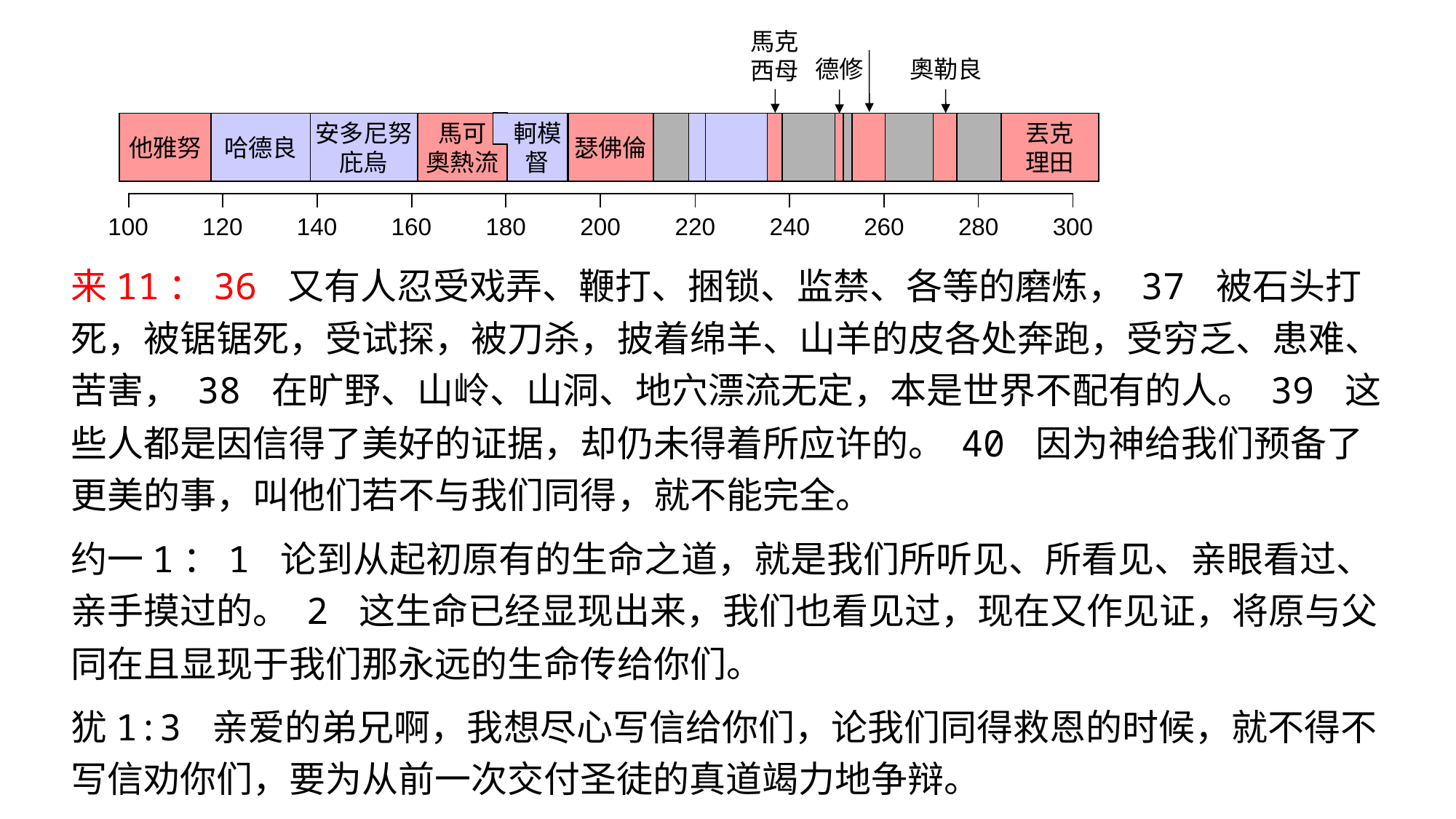

馬克
西母
奧勒良
德修

他雅努
哈德良
安多尼努
庇烏
馬可
奧熱流
軻模
督

瑟佛倫

丟克
理田

|  |  |  |  |  |  |  |  |  |  |
| --- | --- | --- | --- | --- | --- | --- | --- | --- | --- |
| 100 | 120 | 140 | 160 | 180 | 200 | 220 | 240 | 260 | 280 | 300 |
| --- | --- | --- | --- | --- | --- | --- | --- | --- | --- | --- |
AD
来11：36 又有人忍受戏弄、鞭打、捆锁、监禁、各等的磨炼， 37 被石头打死，被锯锯死，受试探，被刀杀，披着绵羊、山羊的皮各处奔跑，受穷乏、患难、苦害， 38 在旷野、山岭、山洞、地穴漂流无定，本是世界不配有的人。 39 这些人都是因信得了美好的证据，却仍未得着所应许的。 40 因为神给我们预备了更美的事，叫他们若不与我们同得，就不能完全。
约一1：1 论到从起初原有的生命之道，就是我们所听见、所看见、亲眼看过、亲手摸过的。 2 这生命已经显现出来，我们也看见过，现在又作见证，将原与父同在且显现于我们那永远的生命传给你们。
犹1:3 亲爱的弟兄啊，我想尽心写信给你们，论我们同得救恩的时候，就不得不写信劝你们，要为从前一次交付圣徒的真道竭力地争辩。